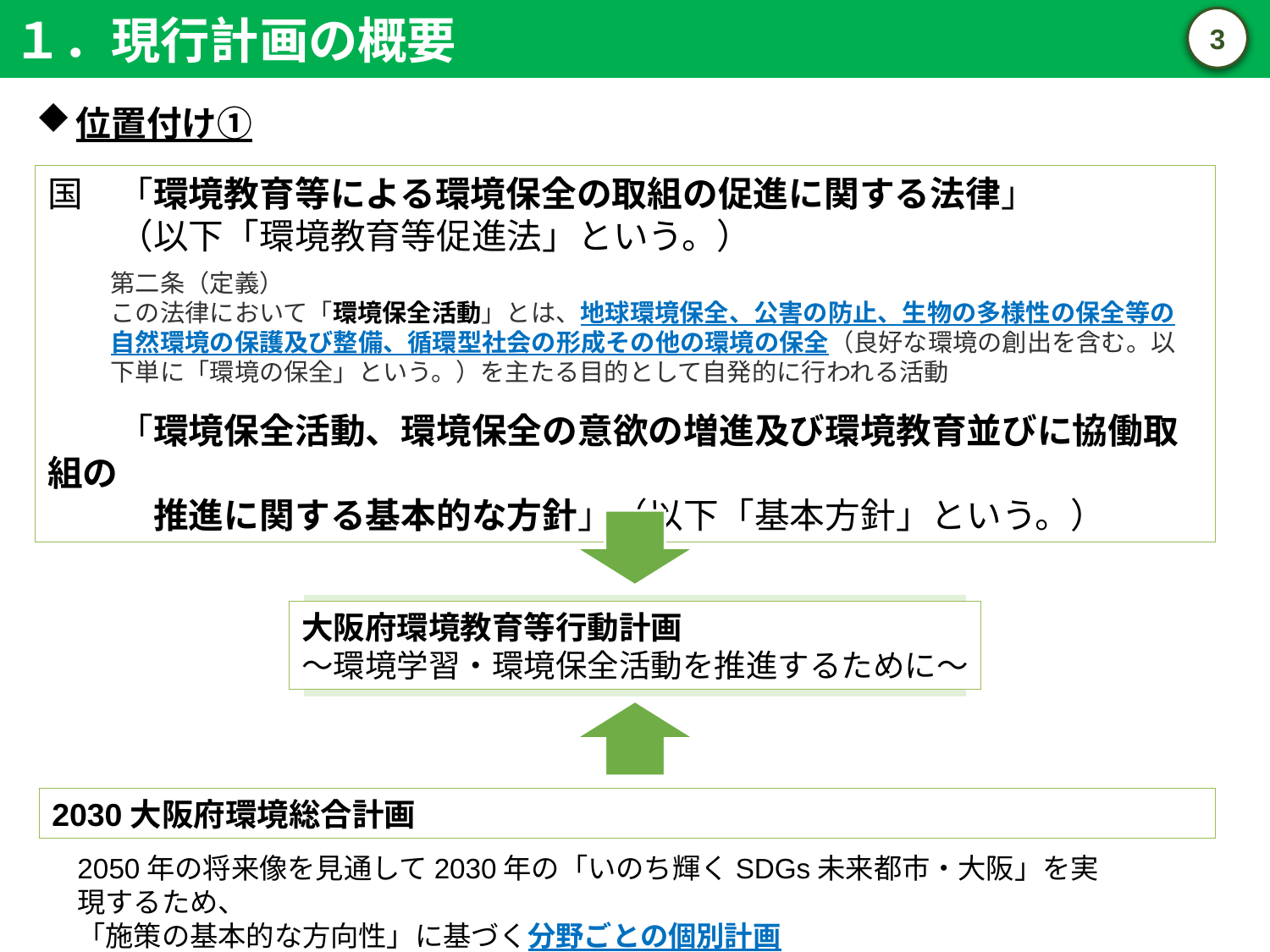

１．現行計画の概要
3
位置付け①
国　「環境教育等による環境保全の取組の促進に関する法律」
　　（以下「環境教育等促進法」という。）

　　 「環境保全活動、環境保全の意欲の増進及び環境教育並びに協働取組の
　　　推進に関する基本的な方針」（以下「基本方針」という。）
第二条（定義）
この法律において「環境保全活動」とは、地球環境保全、公害の防止、生物の多様性の保全等の自然環境の保護及び整備、循環型社会の形成その他の環境の保全（良好な環境の創出を含む。以下単に「環境の保全」という。）を主たる目的として自発的に行われる活動

大阪府環境教育等行動計画
～環境学習・環境保全活動を推進するために～

2030大阪府環境総合計画
2050年の将来像を見通して2030年の「いのち輝くSDGs未来都市・大阪」を実現するため、
「施策の基本的な方向性」に基づく分野ごとの個別計画